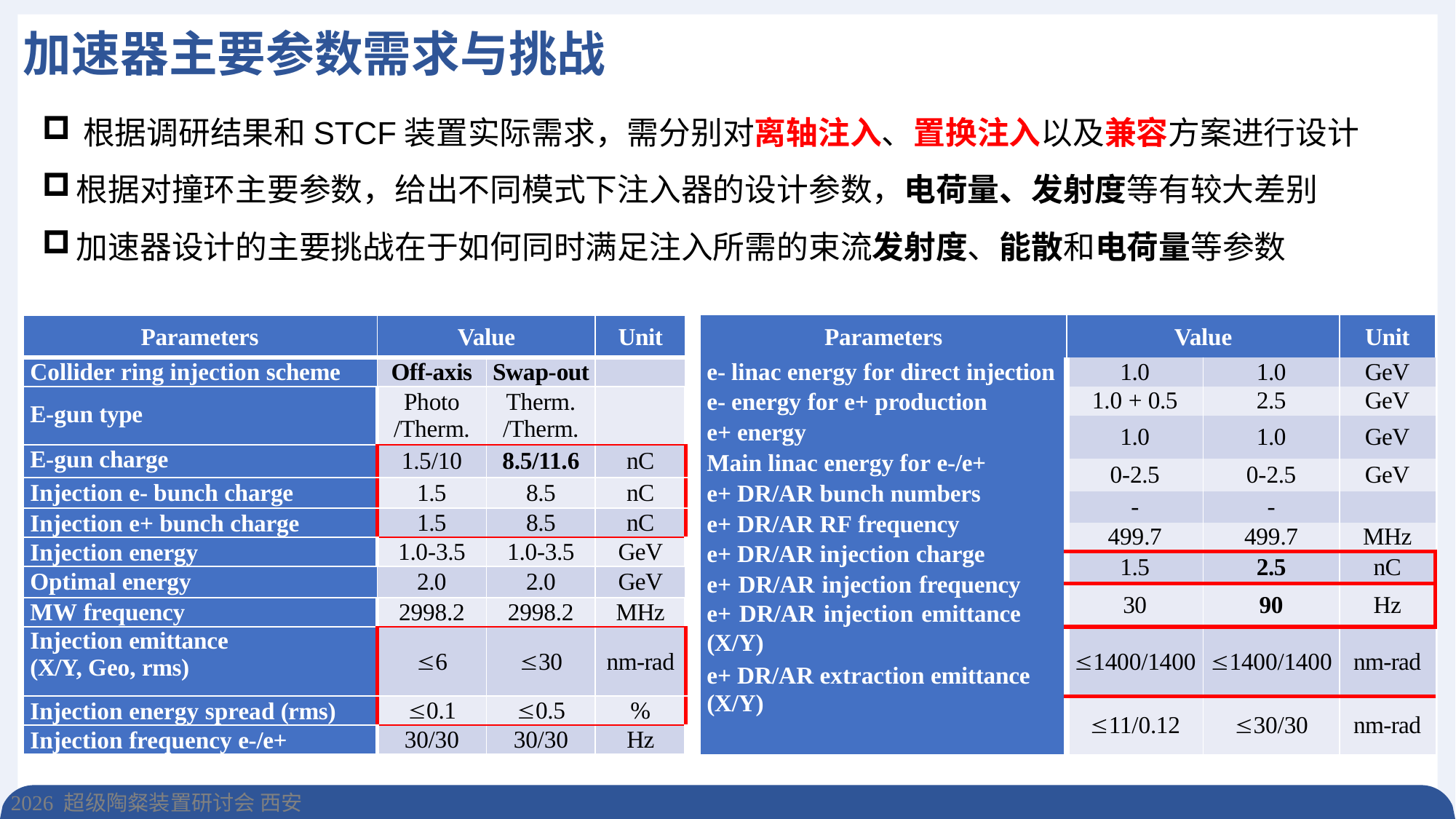

加速器主要参数需求与挑战
根据调研结果和STCF装置实际需求，需分别对离轴注入、置换注入以及兼容方案进行设计
根据对撞环主要参数，给出不同模式下注入器的设计参数，电荷量、发射度等有较大差别
加速器设计的主要挑战在于如何同时满足注入所需的束流发射度、能散和电荷量等参数
| Parameters | Value |  | Unit |  | Parameters | Value |  | Unit |
| --- | --- | --- | --- | --- | --- | --- | --- | --- |
| Collider ring injection scheme | Off-axis | Swap-out |  |  | e- linac energy for direct injection e- energy for e+ production e+ energy Main linac energy for e-/e+ e+ DR/AR bunch numbers e+ DR/AR RF frequency e+ DR/AR injection charge e+ DR/AR injection frequency e+ DR/AR injection emittance (X/Y) e+ DR/AR extraction emittance (X/Y) | 1.0 | 1.0 | GeV |
| E-gun type | Photo /Therm. | Therm. /Therm. |  |  |  | 1.0 + 0.5 | 2.5 | GeV |
|  |  |  |  |  |  | 1.0 | 1.0 | GeV |
| E-gun charge | 1.5/10 | 8.5/11.6 | nC |  |  |  |  |  |
|  |  |  |  |  |  | 0-2.5 | 0-2.5 | GeV |
| Injection e- bunch charge | 1.5 | 8.5 | nC |  |  |  |  |  |
|  |  |  |  |  |  | - | - |  |
| Injection e+ bunch charge | 1.5 | 8.5 | nC |  |  |  |  |  |
|  |  |  |  |  |  | 499.7 | 499.7 | MHz |
| Injection energy | 1.0-3.5 | 1.0-3.5 | GeV |  |  |  |  |  |
|  |  |  |  |  |  | 1.5 | 2.5 | nC |
| Optimal energy | 2.0 | 2.0 | GeV |  |  |  |  |  |
|  |  |  |  |  |  | 30 | 90 | Hz |
| MW frequency | 2998.2 | 2998.2 | MHz |  |  |  |  |  |
| Injection emittance (X/Y, Geo, rms) | ≤6 | ≤30 | nm-rad |  |  | ≤1400/1400 | ≤1400/1400 | nm-rad |
| Injection energy spread (rms) | ≤0.1 | ≤0.5 | % |  |  | ≤11/0.12 | ≤30/30 | nm-rad |
| Injection frequency e-/e+ | 30/30 | 30/30 | Hz |  |  |  |  |  |